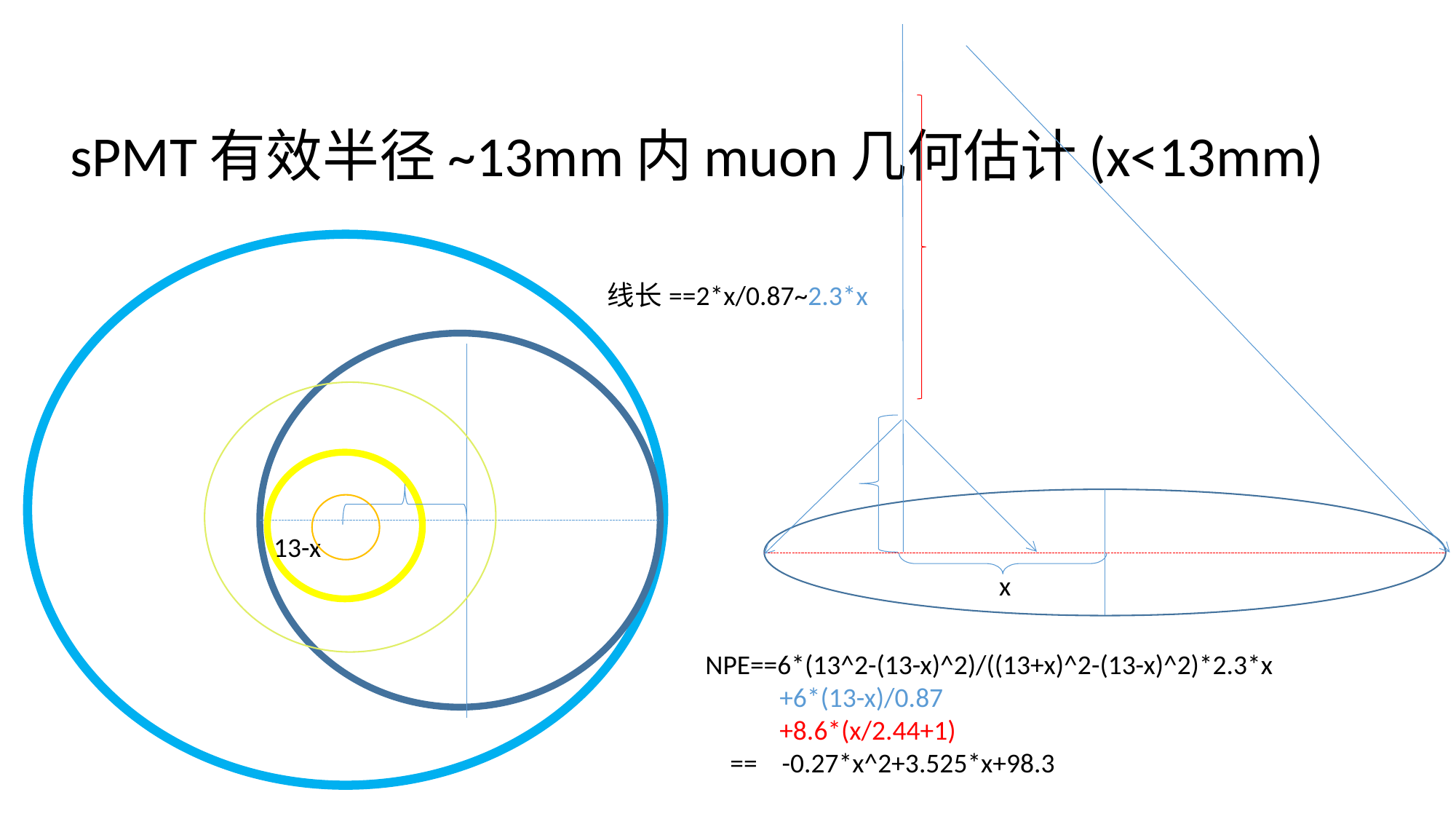

x

# sPMT有效半径~13mm内muon几何估计(x<13mm)

13-x
线长==2*x/0.87~2.3*x

NPE==6*(13^2-(13-x)^2)/((13+x)^2-(13-x)^2)*2.3*x
            +6*(13-x)/0.87
            +8.6*(x/2.44+1)
    ==    -0.27*x^2+3.525*x+98.3